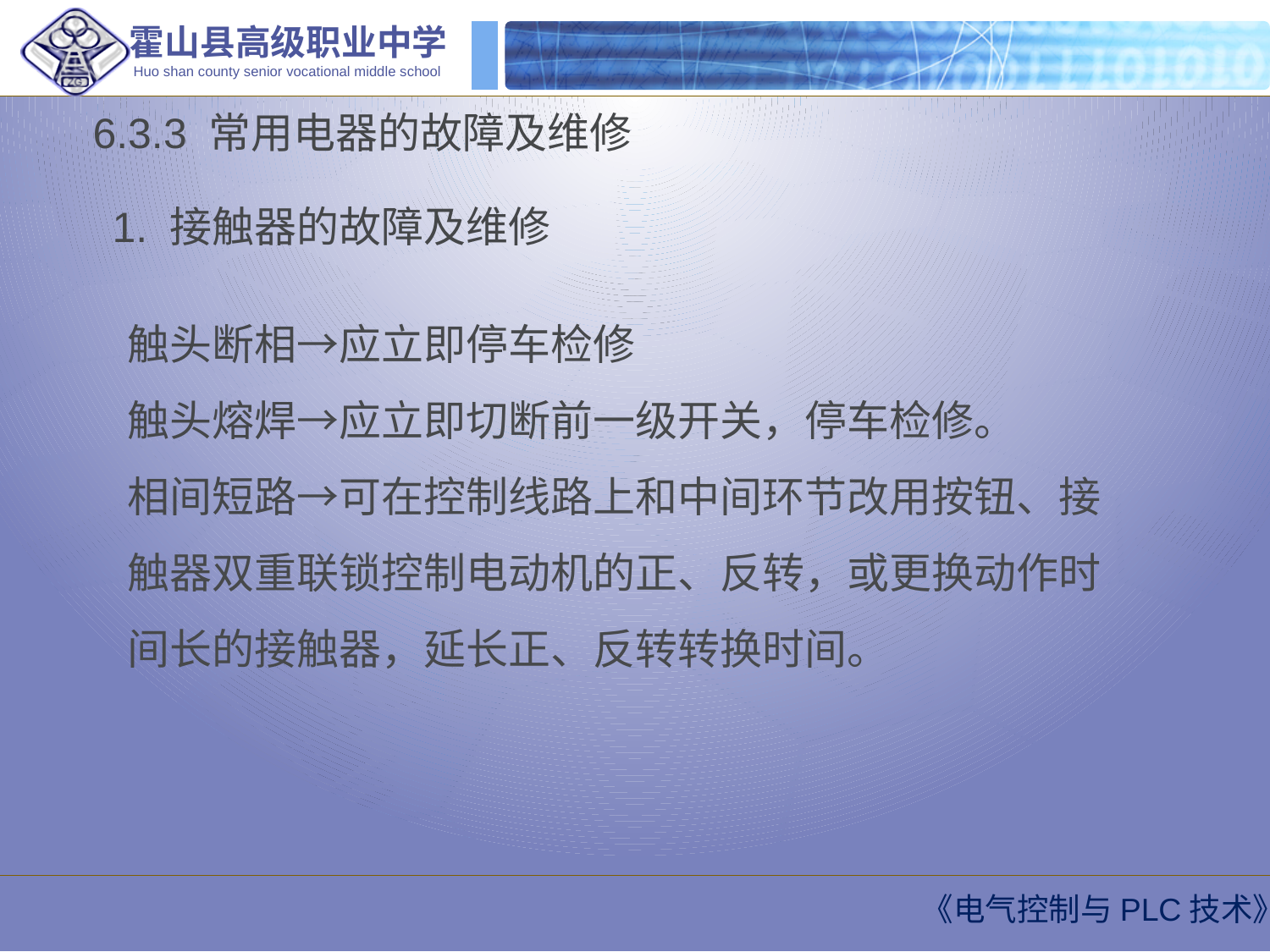

6.3.3 常用电器的故障及维修
1. 接触器的故障及维修
触头断相→应立即停车检修
触头熔焊→应立即切断前一级开关，停车检修。
相间短路→可在控制线路上和中间环节改用按钮、接触器双重联锁控制电动机的正、反转，或更换动作时间长的接触器，延长正、反转转换时间。